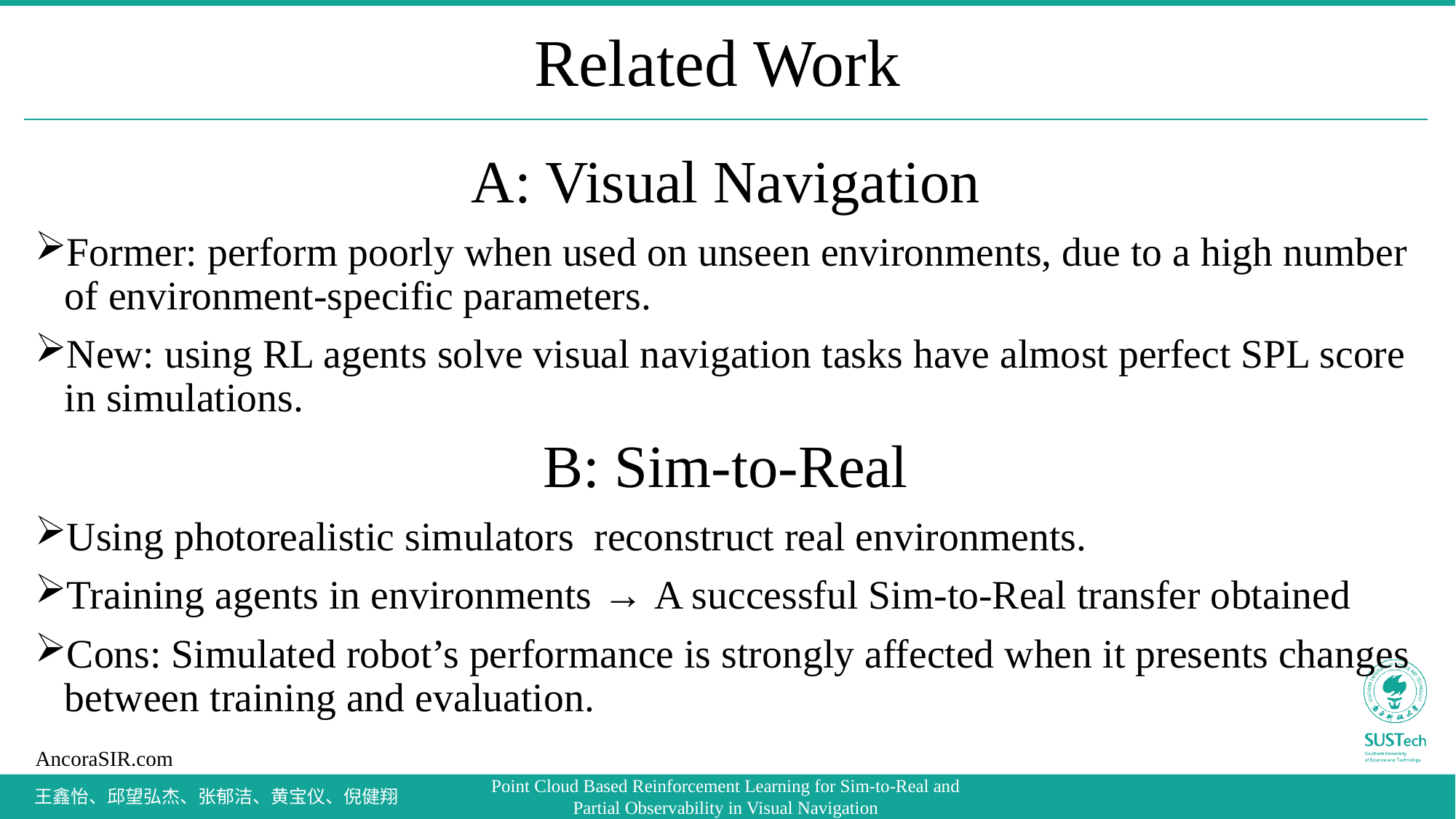

# Related Work
A: Visual Navigation
Former: perform poorly when used on unseen environments, due to a high number of environment-specific parameters.
New: using RL agents solve visual navigation tasks have almost perfect SPL score in simulations.
B: Sim-to-Real
Using photorealistic simulators  reconstruct real environments.
Training agents in environments → A successful Sim-to-Real transfer obtained
Cons: Simulated robot’s performance is strongly affected when it presents changes between training and evaluation.
王鑫怡、邱望弘杰、张郁洁、黄宝仪、倪健翔
5
Point Cloud Based Reinforcement Learning for Sim-to-Real and Partial Observability in Visual Navigation